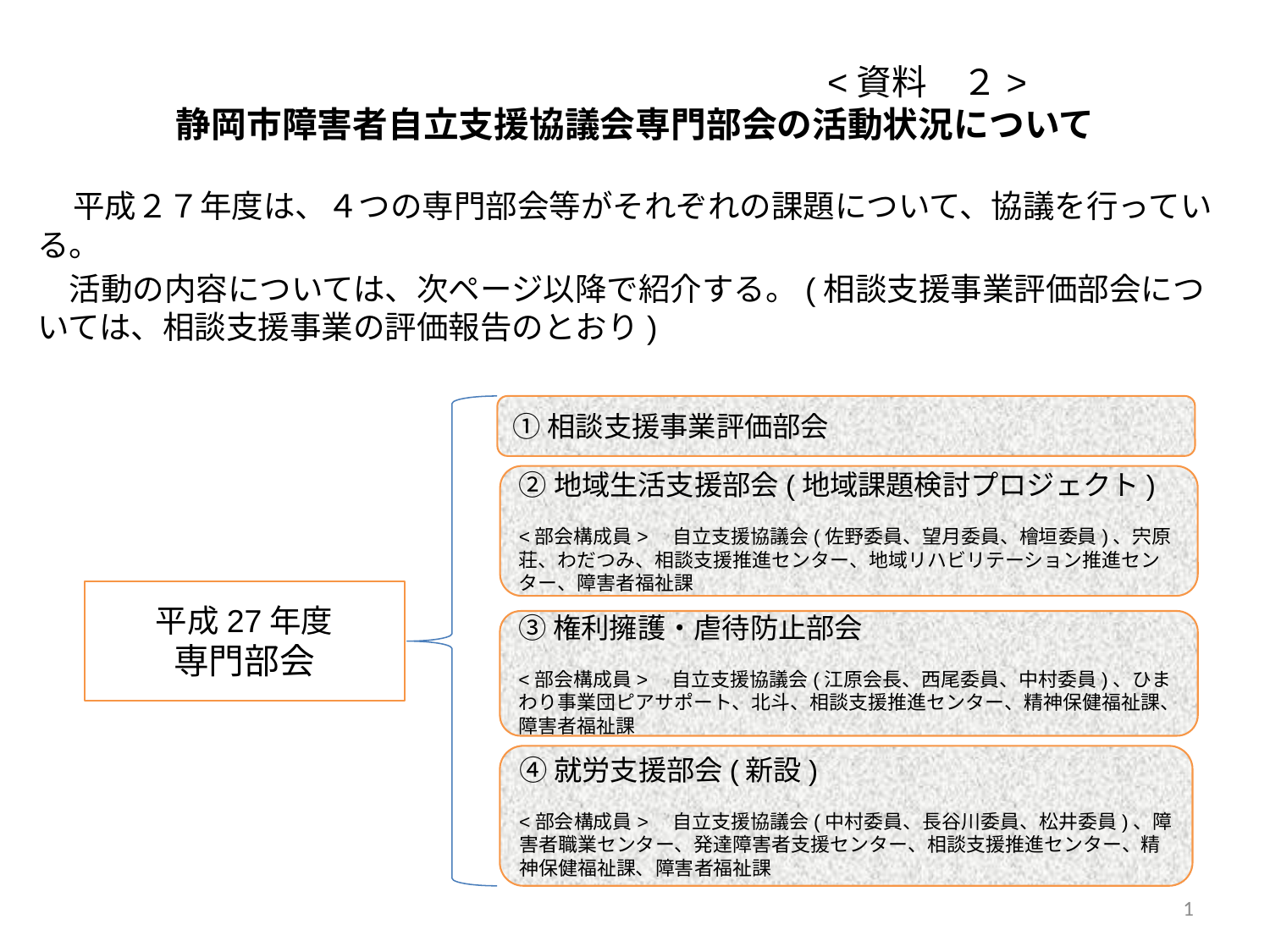

# <資料　２> 静岡市障害者自立支援協議会専門部会の活動状況について
　平成２７年度は、４つの専門部会等がそれぞれの課題について、協議を行っている。
　活動の内容については、次ページ以降で紹介する。(相談支援事業評価部会については、相談支援事業の評価報告のとおり)

①相談支援事業評価部会
②地域生活支援部会(地域課題検討プロジェクト)

<部会構成員>　自立支援協議会(佐野委員、望月委員、檜垣委員)、宍原荘、わだつみ、相談支援推進センター、地域リハビリテーション推進センター、障害者福祉課
平成27年度
専門部会
③権利擁護・虐待防止部会

<部会構成員>　自立支援協議会(江原会長、西尾委員、中村委員)、ひまわり事業団ピアサポート、北斗、相談支援推進センター、精神保健福祉課、障害者福祉課
④就労支援部会(新設)

<部会構成員>　自立支援協議会(中村委員、長谷川委員、松井委員)、障害者職業センター、発達障害者支援センター、相談支援推進センター、精神保健福祉課、障害者福祉課
1